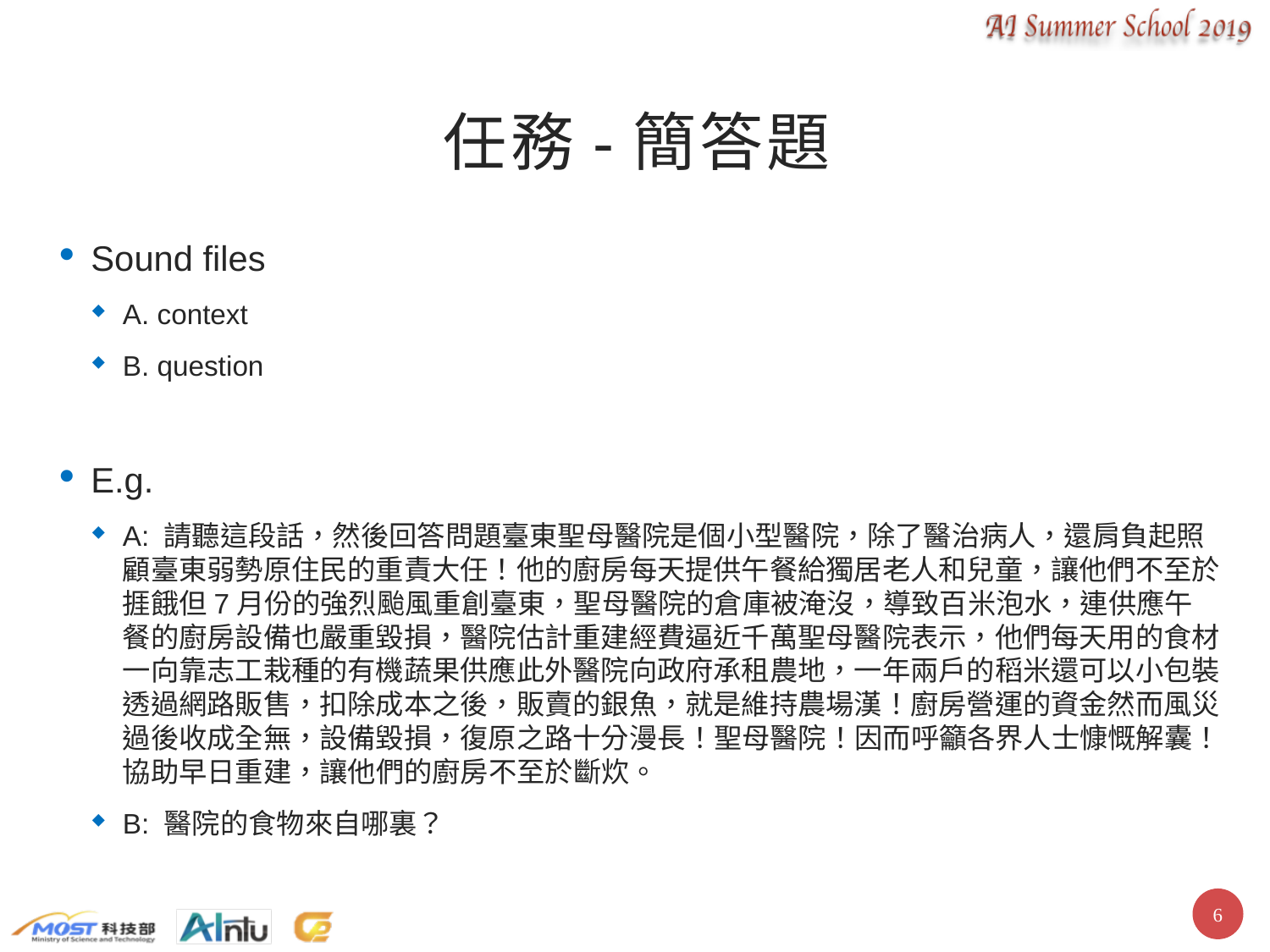

# 任務-簡答題
Sound files
A. context
B. question

E.g.
A: 請聽這段話，然後回答問題臺東聖母醫院是個小型醫院，除了醫治病人，還肩負起照顧臺東弱勢原住民的重責大任！他的廚房每天提供午餐給獨居老人和兒童，讓他們不至於捱餓但7月份的強烈颱風重創臺東，聖母醫院的倉庫被淹沒，導致百米泡水，連供應午餐的廚房設備也嚴重毀損，醫院估計重建經費逼近千萬聖母醫院表示，他們每天用的食材一向靠志工栽種的有機蔬果供應此外醫院向政府承租農地，一年兩戶的稻米還可以小包裝透過網路販售，扣除成本之後，販賣的銀魚，就是維持農場漢！廚房營運的資金然而風災過後收成全無，設備毀損，復原之路十分漫長！聖母醫院！因而呼籲各界人士慷慨解囊！協助早日重建，讓他們的廚房不至於斷炊。
B: 醫院的食物來自哪裏？
6